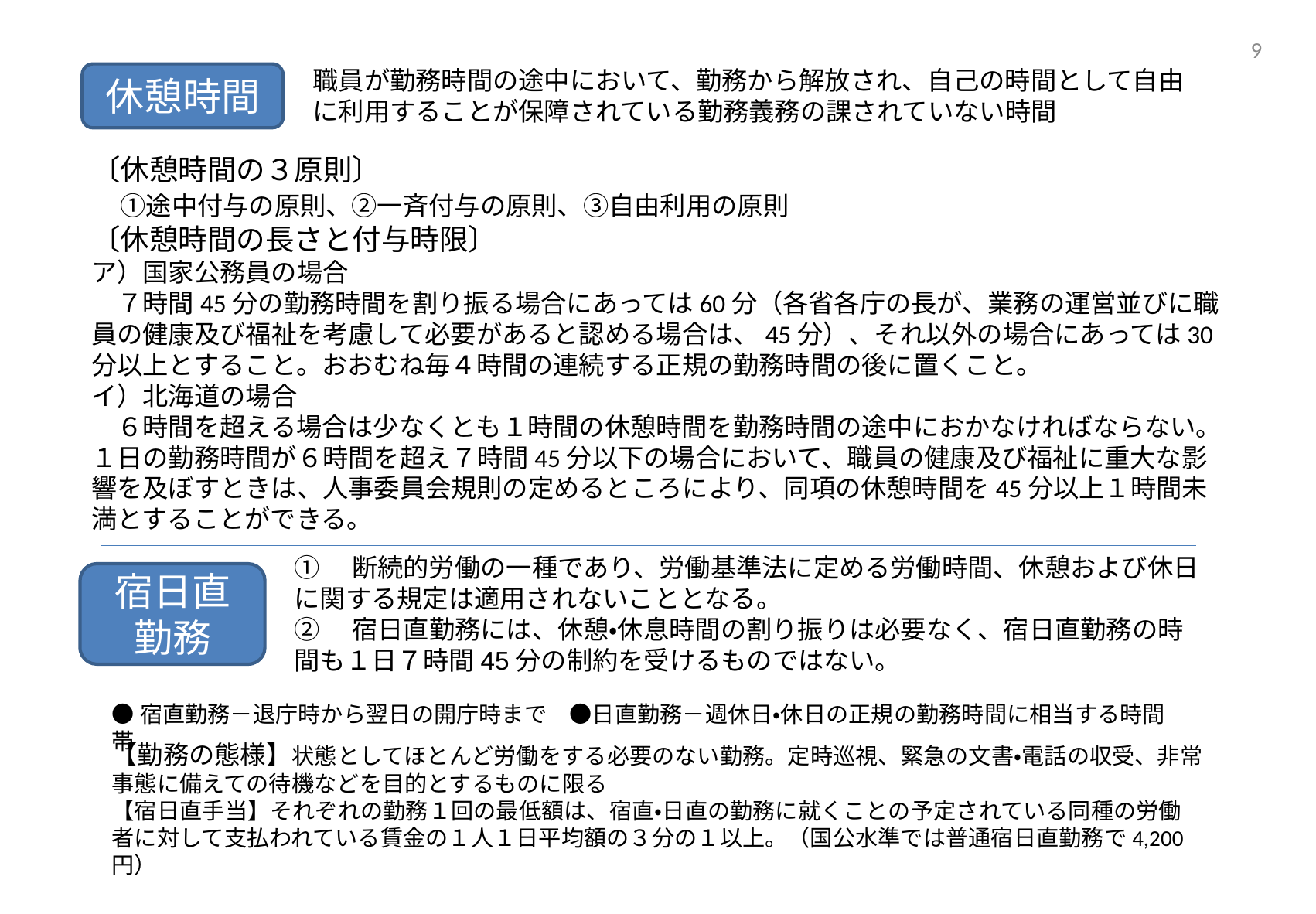

9
職員が勤務時間の途中において、勤務から解放され、自己の時間として自由に利用することが保障されている勤務義務の課されていない時間
休憩時間
〔休憩時間の３原則〕
　①途中付与の原則、②一斉付与の原則、③自由利用の原則
〔休憩時間の長さと付与時限〕
ア）国家公務員の場合
　７時間45分の勤務時間を割り振る場合にあっては60分（各省各庁の長が、業務の運営並びに職員の健康及び福祉を考慮して必要があると認める場合は、45分）、それ以外の場合にあっては30分以上とすること。おおむね毎４時間の連続する正規の勤務時間の後に置くこと。
イ）北海道の場合
　６時間を超える場合は少なくとも１時間の休憩時間を勤務時間の途中におかなければならない。１日の勤務時間が６時間を超え７時間45分以下の場合において、職員の健康及び福祉に重大な影響を及ぼすときは、人事委員会規則の定めるところにより、同項の休憩時間を45分以上１時間未満とすることができる。
①　断続的労働の一種であり、労働基準法に定める労働時間、休憩および休日に関する規定は適用されないこととなる。
②　宿日直勤務には、休憩・休息時間の割り振りは必要なく、宿日直勤務の時間も１日７時間45分の制約を受けるものではない。
宿日直勤務
●宿直勤務－退庁時から翌日の開庁時まで　●日直勤務－週休日・休日の正規の勤務時間に相当する時間帯
【勤務の態様】状態としてほとんど労働をする必要のない勤務。定時巡視、緊急の文書・電話の収受、非常事態に備えての待機などを目的とするものに限る
【宿日直手当】それぞれの勤務１回の最低額は、宿直・日直の勤務に就くことの予定されている同種の労働者に対して支払われている賃金の１人１日平均額の３分の１以上。（国公水準では普通宿日直勤務で4,200円）